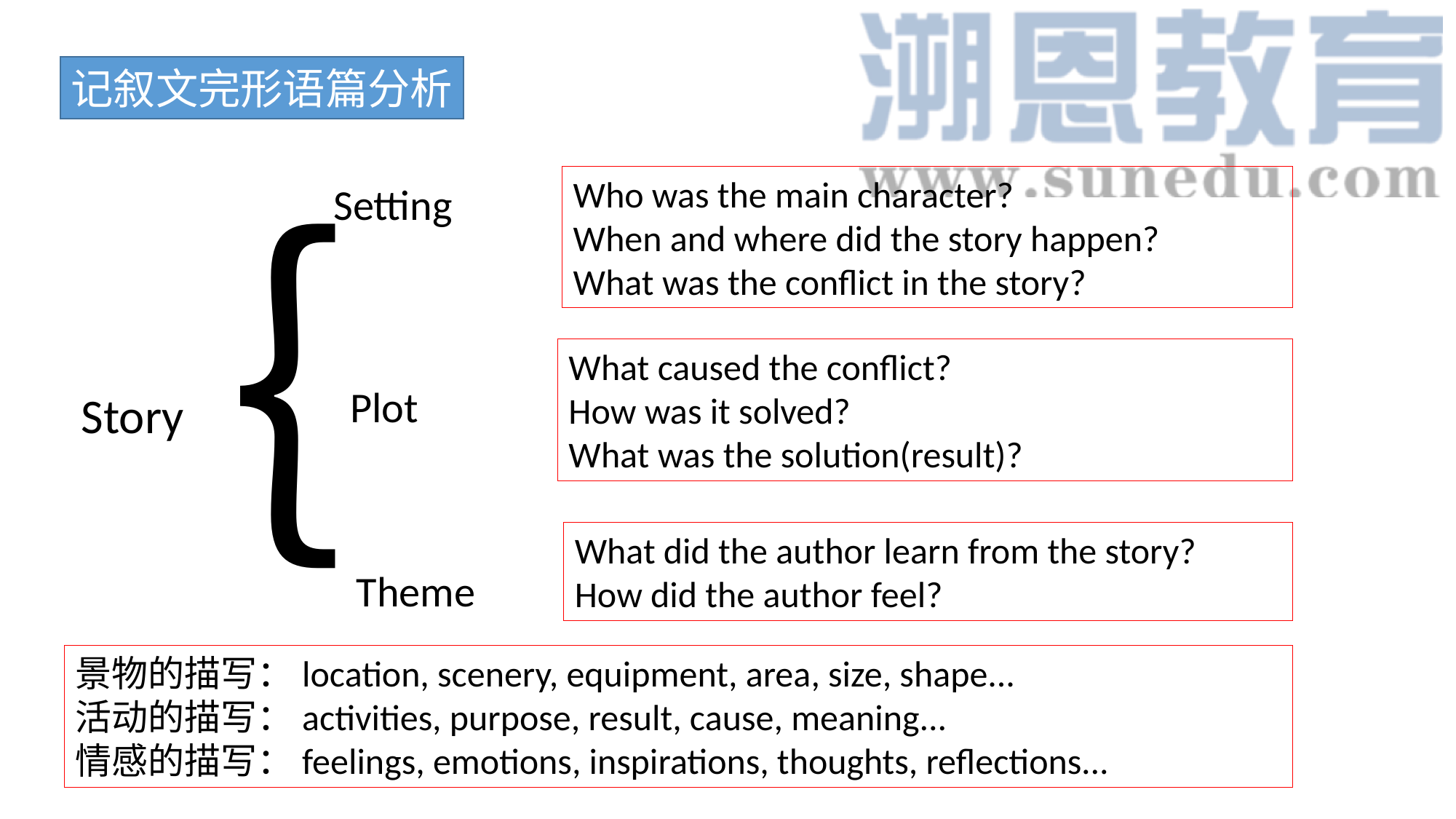

记叙文完形语篇分析
｛
Who was the main character?
When and where did the story happen?
What was the conflict in the story?
Setting
What caused the conflict?
How was it solved?
What was the solution(result)?
Plot
Story
What did the author learn from the story?
How did the author feel?
Theme
景物的描写：location, scenery, equipment, area, size, shape...
活动的描写：activities, purpose, result, cause, meaning...
情感的描写：feelings, emotions, inspirations, thoughts, reflections...